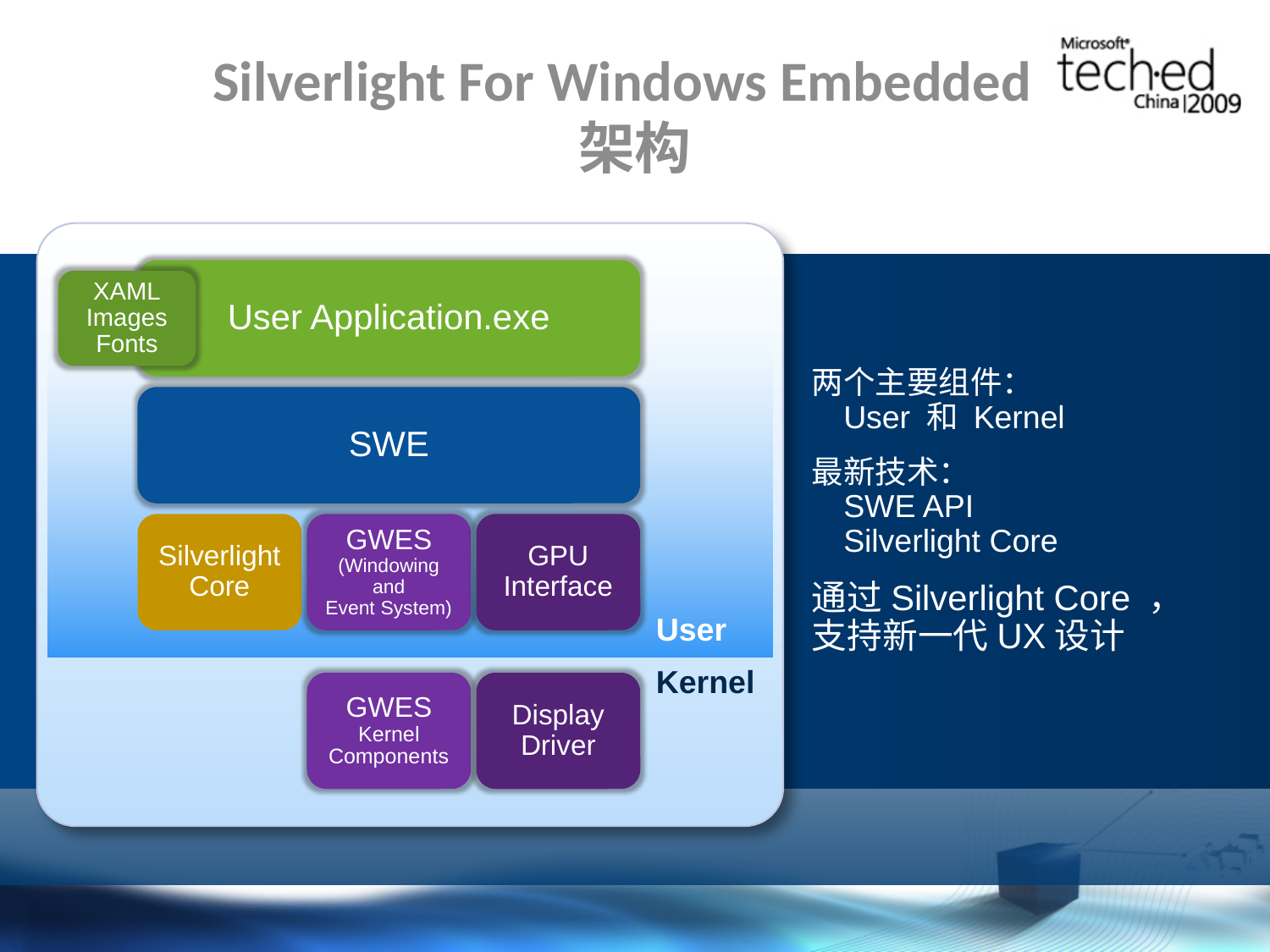

# Silverlight For Windows Embedded 架构

两个主要组件：
User 和 Kernel
最新技术：
SWE API
Silverlight Core
通过Silverlight Core ，支持新一代UX设计

User Application.exe
XAML
Images
Fonts

SWE

Silverlight
Core
GWES
(Windowing and
Event System)
GPU
Interface
User
Kernel
GWES
Kernel
Components
Display
Driver